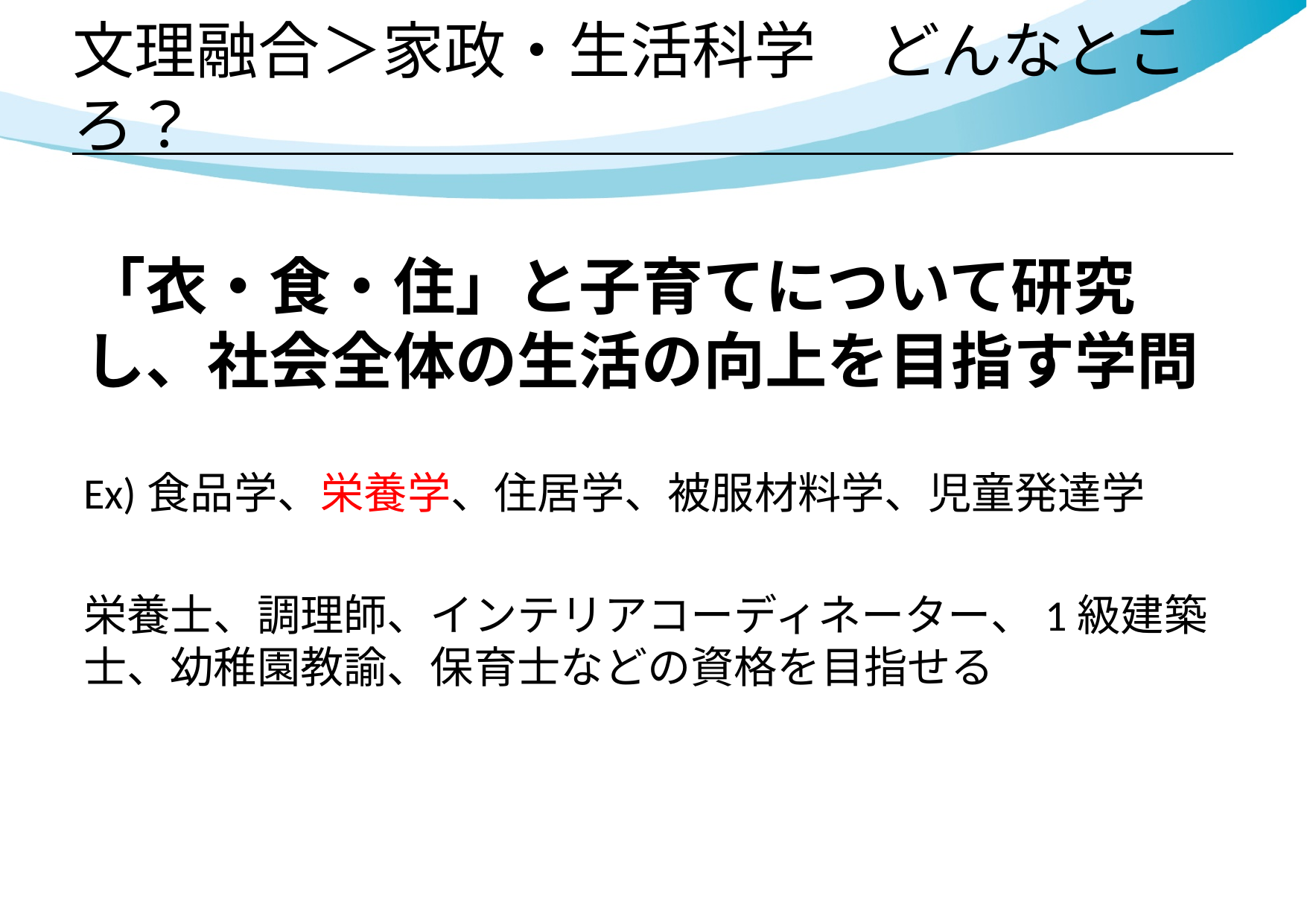

文理融合＞家政・生活科学　どんなところ？
「衣・食・住」と子育てについて研究し、社会全体の生活の向上を目指す学問

Ex)食品学、栄養学、住居学、被服材料学、児童発達学

栄養士、調理師、インテリアコーディネーター、1級建築士、幼稚園教諭、保育士などの資格を目指せる